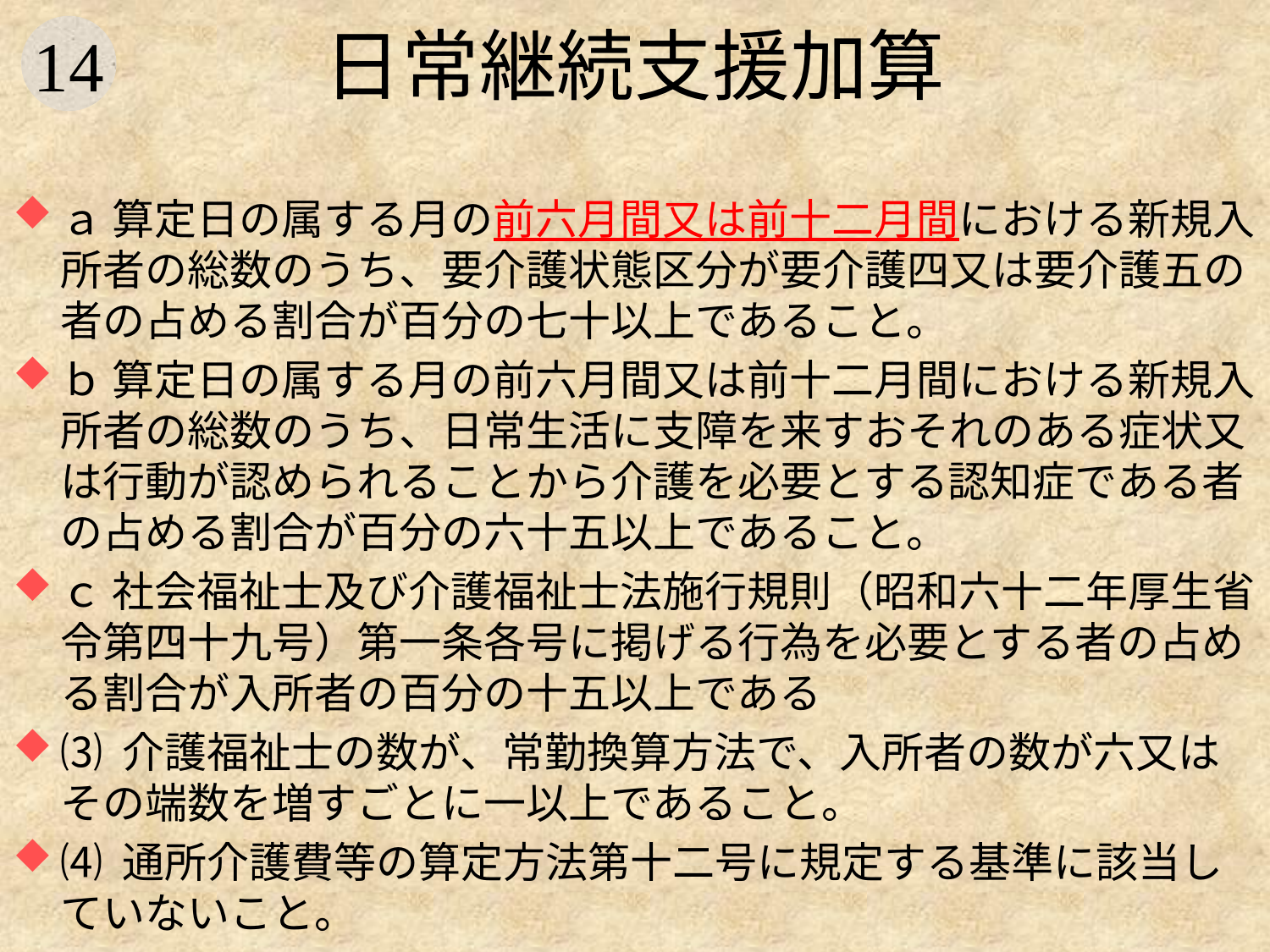

# 日常継続支援加算
ａ 算定日の属する月の前六月間又は前十二月間における新規入所者の総数のうち、要介護状態区分が要介護四又は要介護五の者の占める割合が百分の七十以上であること。
ｂ 算定日の属する月の前六月間又は前十二月間における新規入所者の総数のうち、日常生活に支障を来すおそれのある症状又は行動が認められることから介護を必要とする認知症である者の占める割合が百分の六十五以上であること。
ｃ 社会福祉士及び介護福祉士法施行規則（昭和六十二年厚生省令第四十九号）第一条各号に掲げる行為を必要とする者の占める割合が入所者の百分の十五以上である
⑶ 介護福祉士の数が、常勤換算方法で、入所者の数が六又はその端数を増すごとに一以上であること。
⑷ 通所介護費等の算定方法第十二号に規定する基準に該当していないこと。